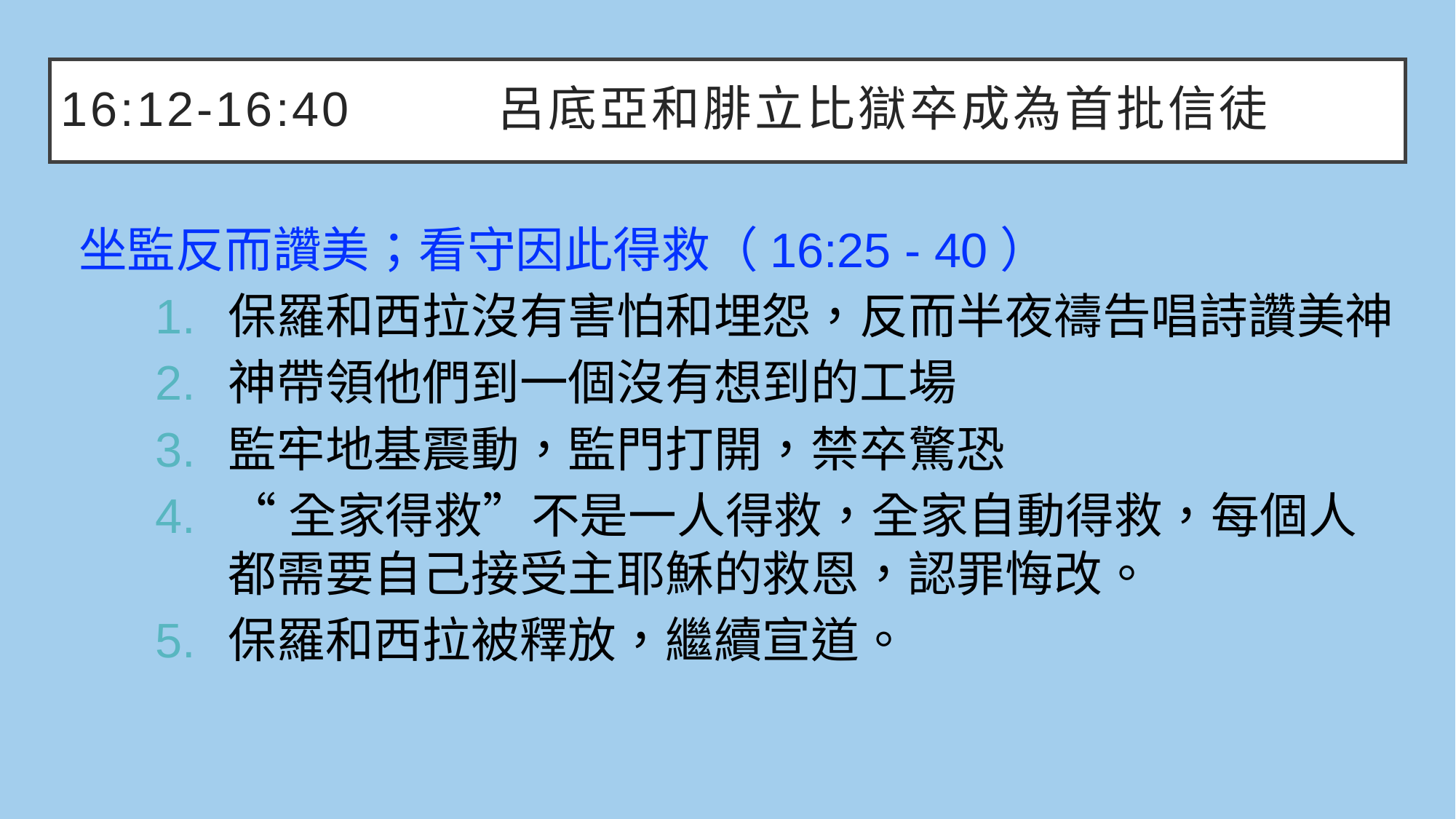

# 16:12-16:40		呂底亞和腓立比獄卒成為首批信徒
坐監反而讚美；看守因此得救（16:25 - 40）
保羅和西拉沒有害怕和埋怨，反而半夜禱告唱詩讚美神
神帶領他們到一個沒有想到的工場
監牢地基震動，監門打開，禁卒驚恐
“全家得救”不是一人得救，全家自動得救，每個人都需要自己接受主耶穌的救恩，認罪悔改。
保羅和西拉被釋放，繼續宣道。